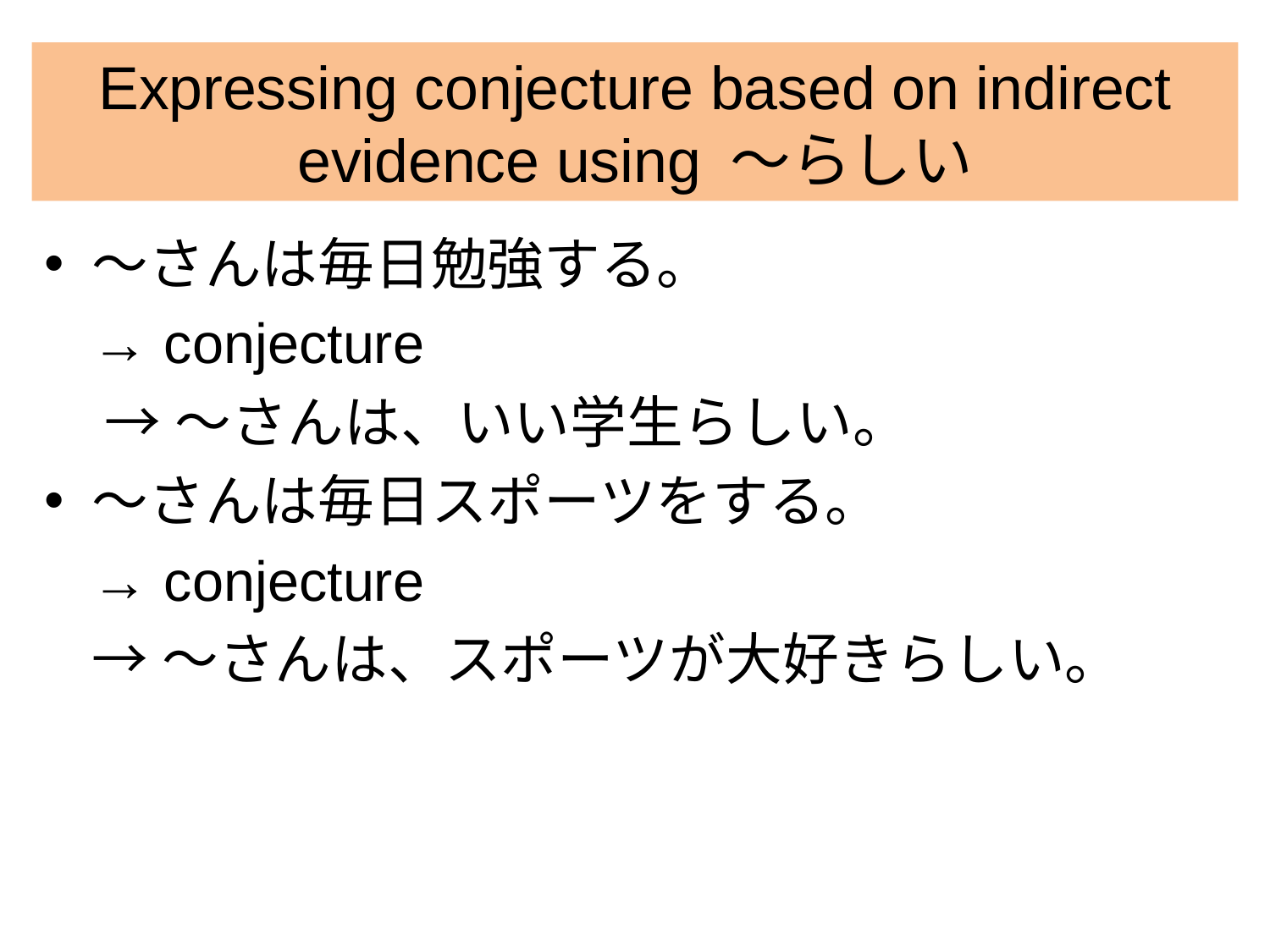

# Expressing conjecture based on indirect evidence using 〜らしい
〜さんは毎日勉強する。
	→ conjecture
	 →〜さんは、いい学生らしい。
〜さんは毎日スポーツをする。
	→ conjecture
	→〜さんは、スポーツが大好きらしい。